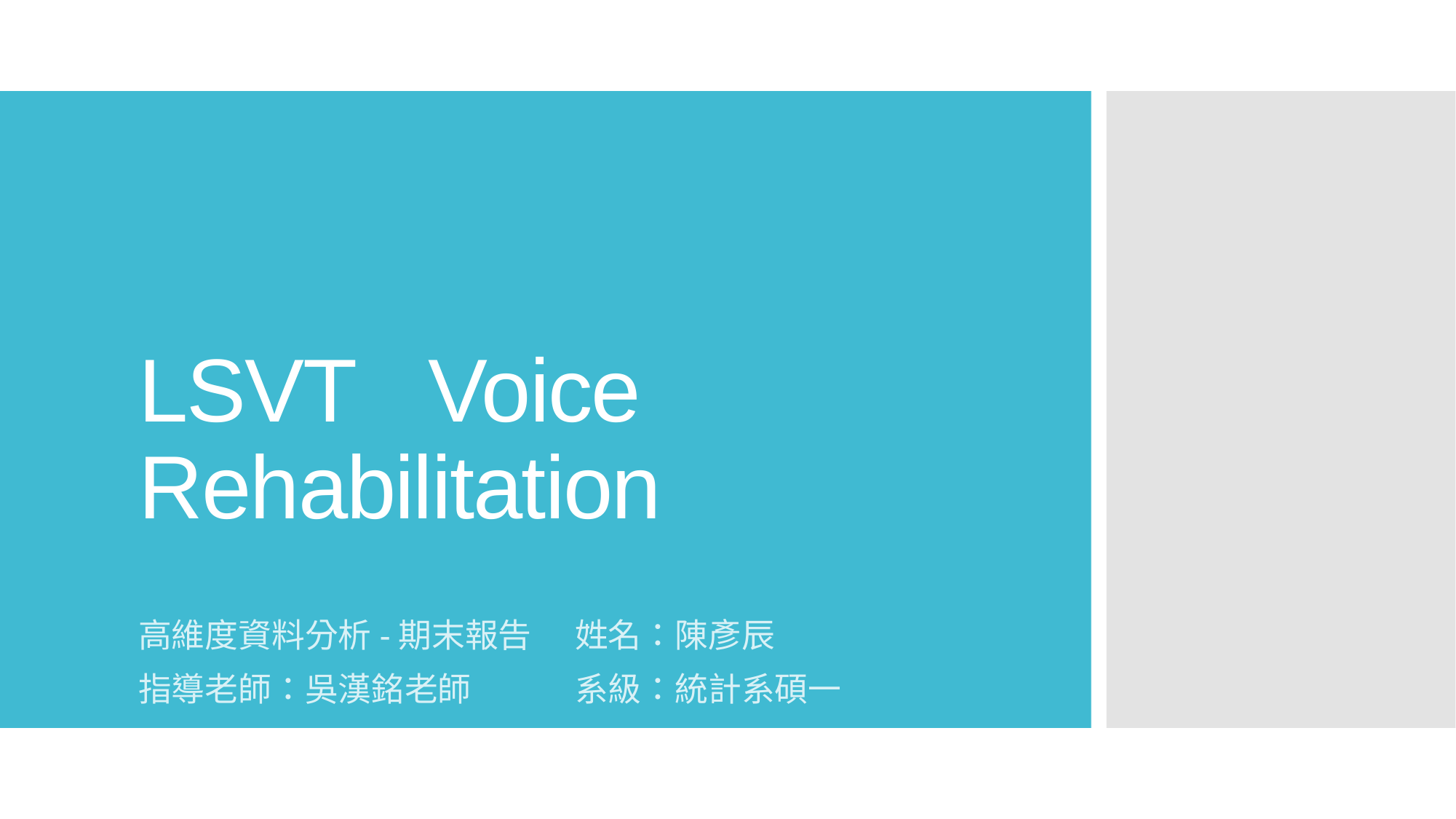

# LSVT   Voice Rehabilitation
高維度資料分析-期末報告	姓名：陳彥辰
指導老師：吳漢銘老師	系級：統計系碩一